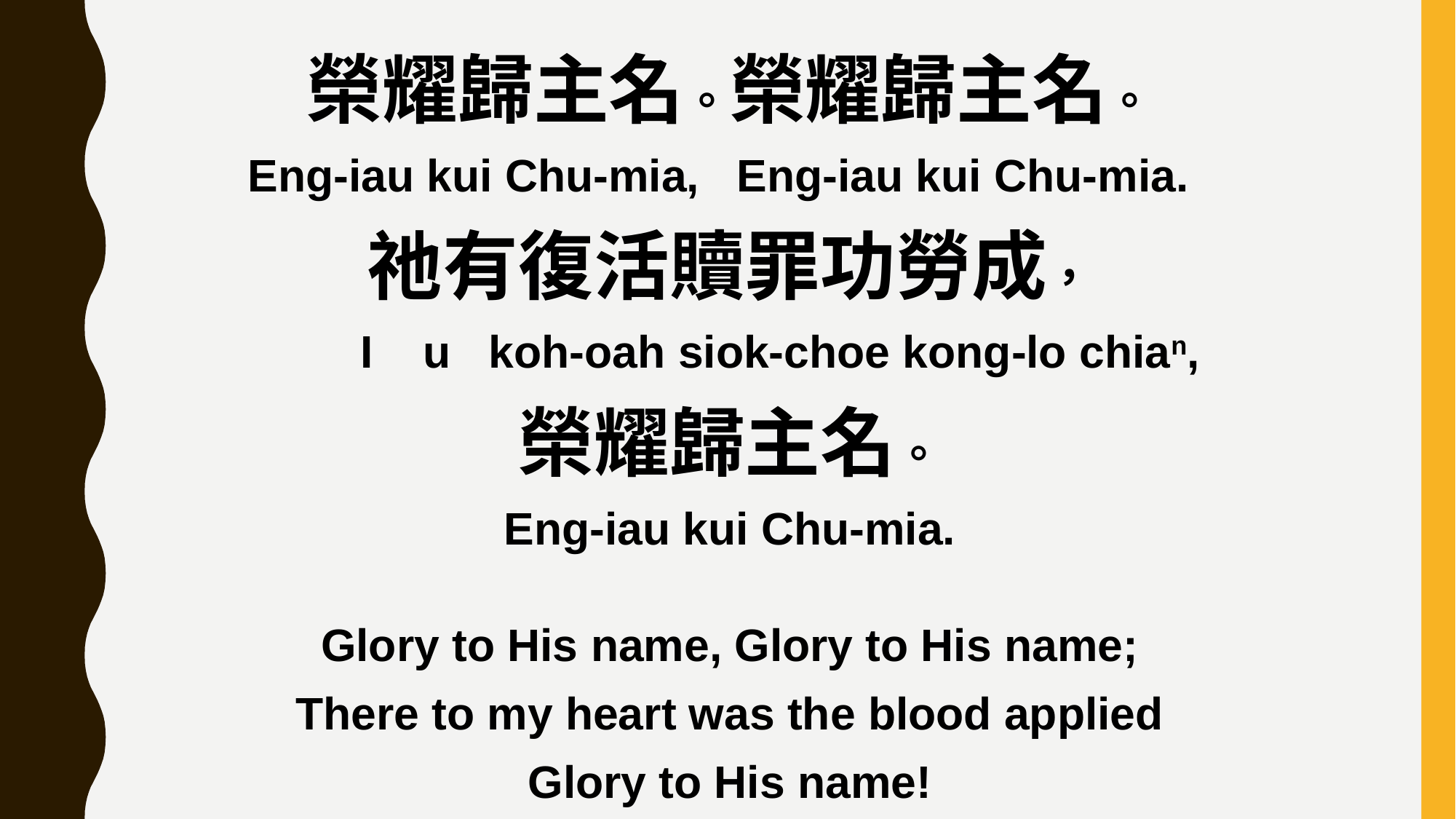

榮耀歸主名。榮耀歸主名。
    Eng-iau kui Chu-mia,   Eng-iau kui Chu-mia.
祂有復活贖罪功勞成，
             I    u   koh-oah siok-choe kong-lo chian,
榮耀歸主名。
Eng-iau kui Chu-mia.

Glory to His name, Glory to His name;
There to my heart was the blood applied
Glory to His name!